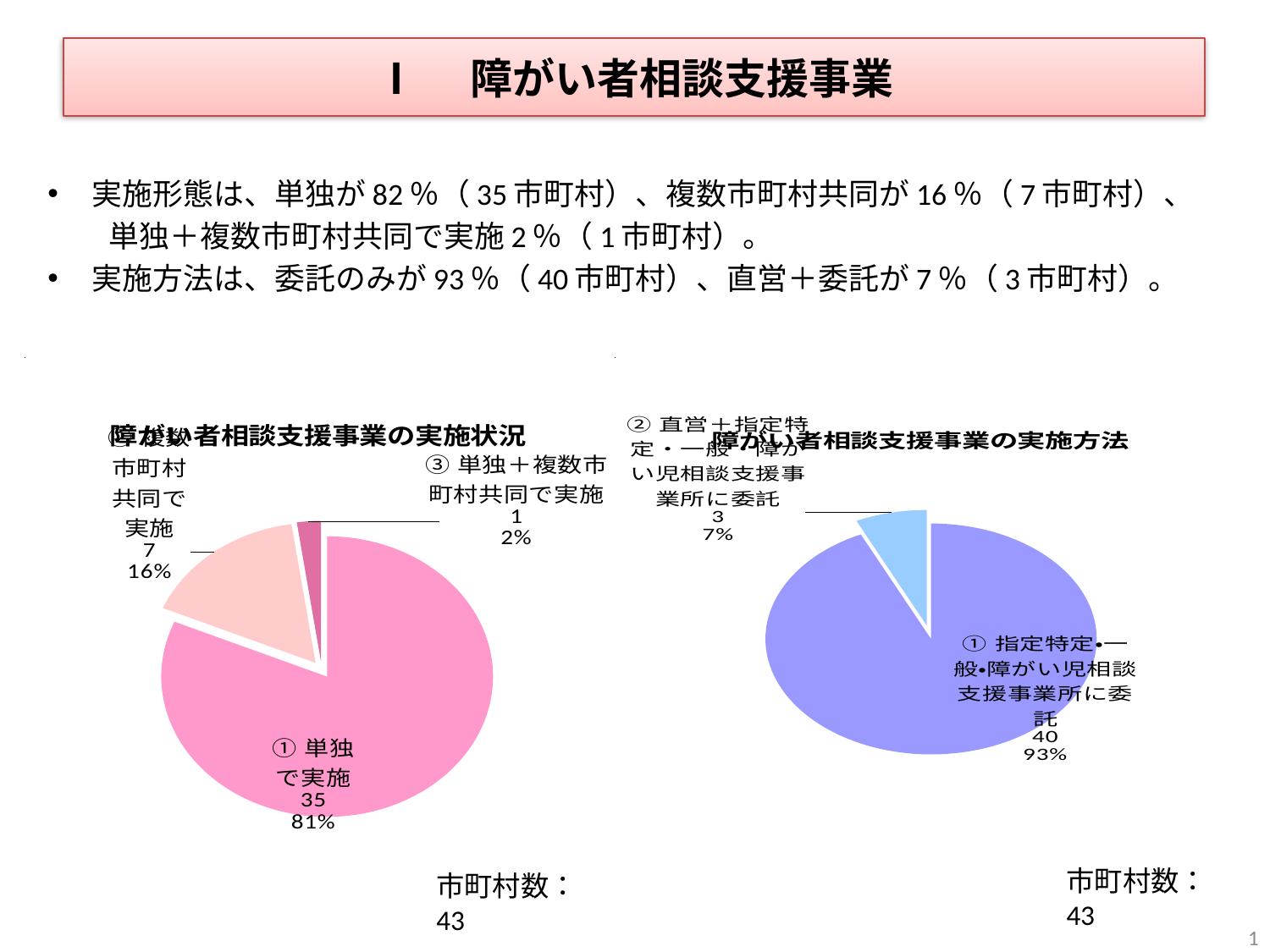

# Ⅰ　障がい者相談支援事業

実施形態は、単独が82％（35市町村）、複数市町村共同が16％（7市町村）、
　　単独＋複数市町村共同で実施2％（1市町村）。
実施方法は、委託のみが93％（40市町村）、直営＋委託が7％（3市町村）。

### Chart: 障がい者相談支援事業の運営方法

| Category |
|---|

### Chart

| Category |
|---|

### Chart: 障がい者相談支援事業の実施方法

| Category |  |
|---|---|
| ①指定特定・一般・障がい児相談支援事業所に委託 | 40.0 |
| ②直営＋指定特定・一般・障がい児相談支援事業所に委託 | 3.0 |

### Chart: 障がい者相談支援事業の実施状況

| Category |  |
|---|---|
| ①単独で実施 | 35.0 |
| ②複数市町村共同で実施 | 7.0 |
| ③単独＋複数市町村共同で実施 | 1.0 |
市町村数：43
市町村数：43
1